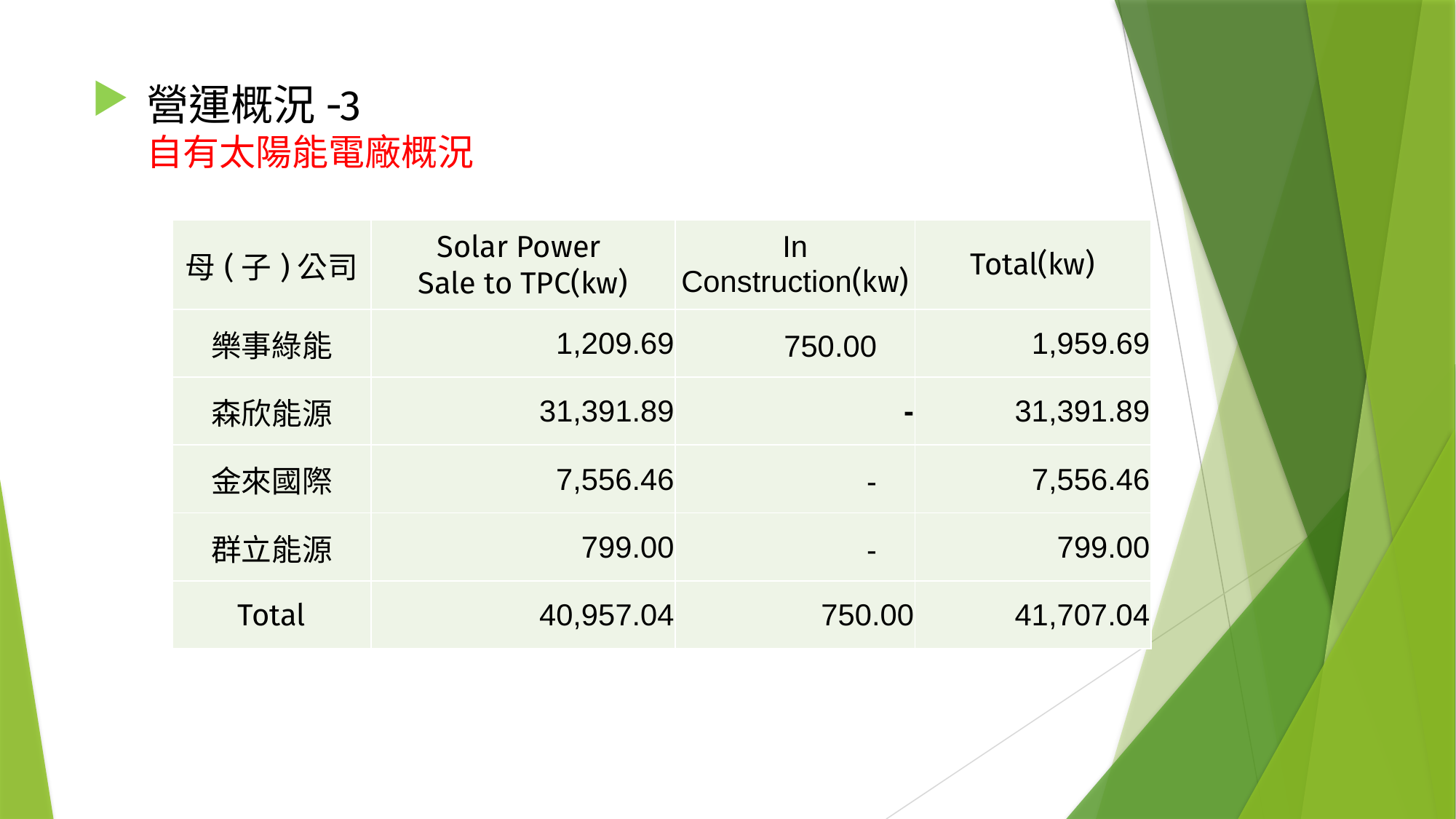

# 營運概況-3 自有太陽能電廠概況
| 母(子)公司 | Solar Power Sale to TPC(kw) | In Construction(kw) | Total(kw) |
| --- | --- | --- | --- |
| 樂事綠能 | 1,209.69 | 750.00 | 1,959.69 |
| 森欣能源 | 31,391.89 | - | 31,391.89 |
| 金來國際 | 7,556.46 | - | 7,556.46 |
| 群立能源 | 799.00 | - | 799.00 |
| Total | 40,957.04 | 750.00 | 41,707.04 |